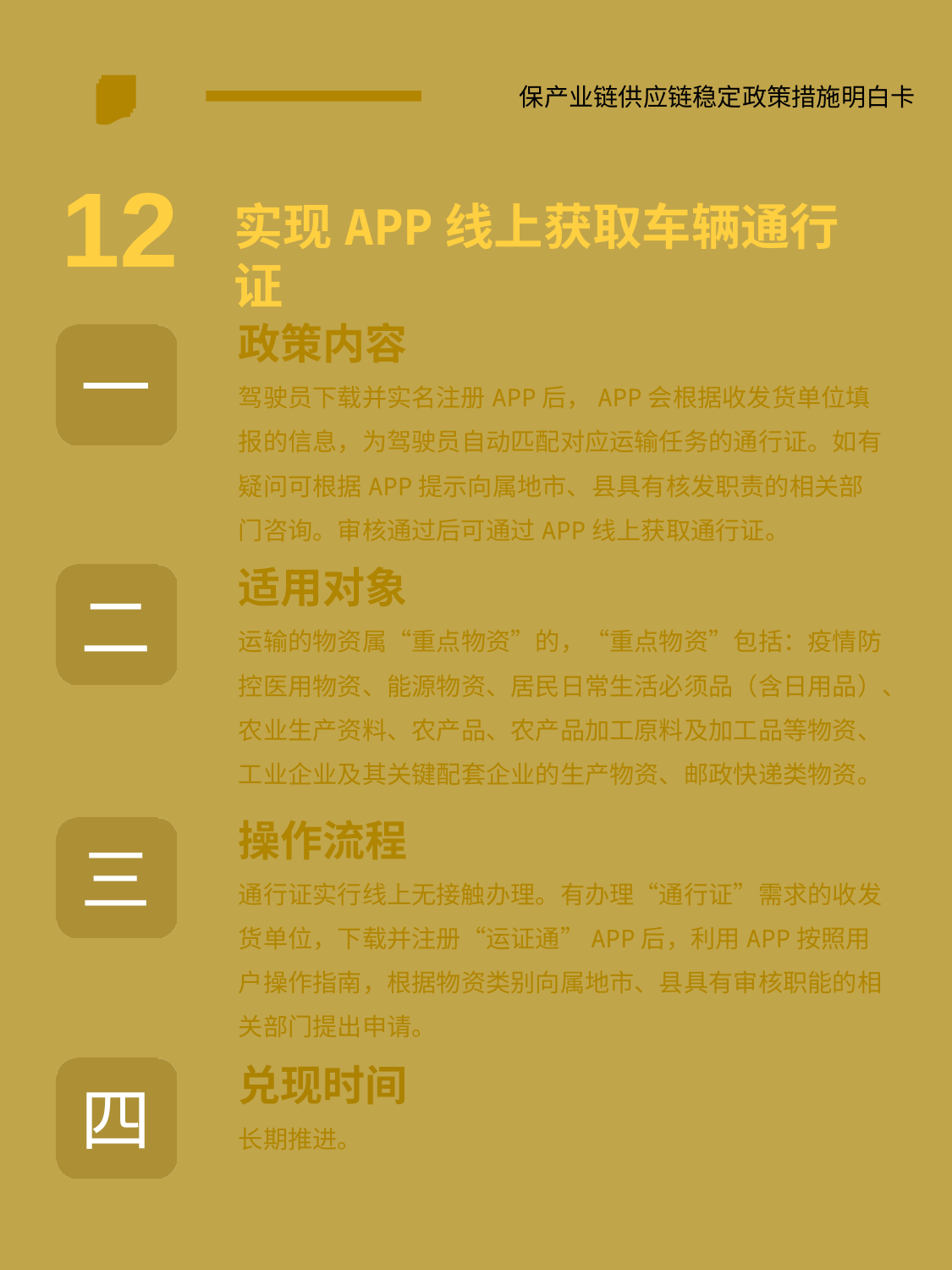

保产业链供应链稳定政策措施明白卡

12
实现APP线上获取车辆通行证
政策内容
驾驶员下载并实名注册APP后，APP会根据收发货单位填报的信息，为驾驶员自动匹配对应运输任务的通行证。如有疑问可根据APP提示向属地市、县具有核发职责的相关部门咨询。审核通过后可通过APP线上获取通行证。
一
适用对象
运输的物资属“重点物资”的，“重点物资”包括：疫情防控医用物资、能源物资、居民日常生活必须品（含日用品）、农业生产资料、农产品、农产品加工原料及加工品等物资、工业企业及其关键配套企业的生产物资、邮政快递类物资。
二
操作流程
通行证实行线上无接触办理。有办理“通行证”需求的收发货单位，下载并注册“运证通”APP后，利用APP按照用户操作指南，根据物资类别向属地市、县具有审核职能的相关部门提出申请。
三
兑现时间
长期推进。
四